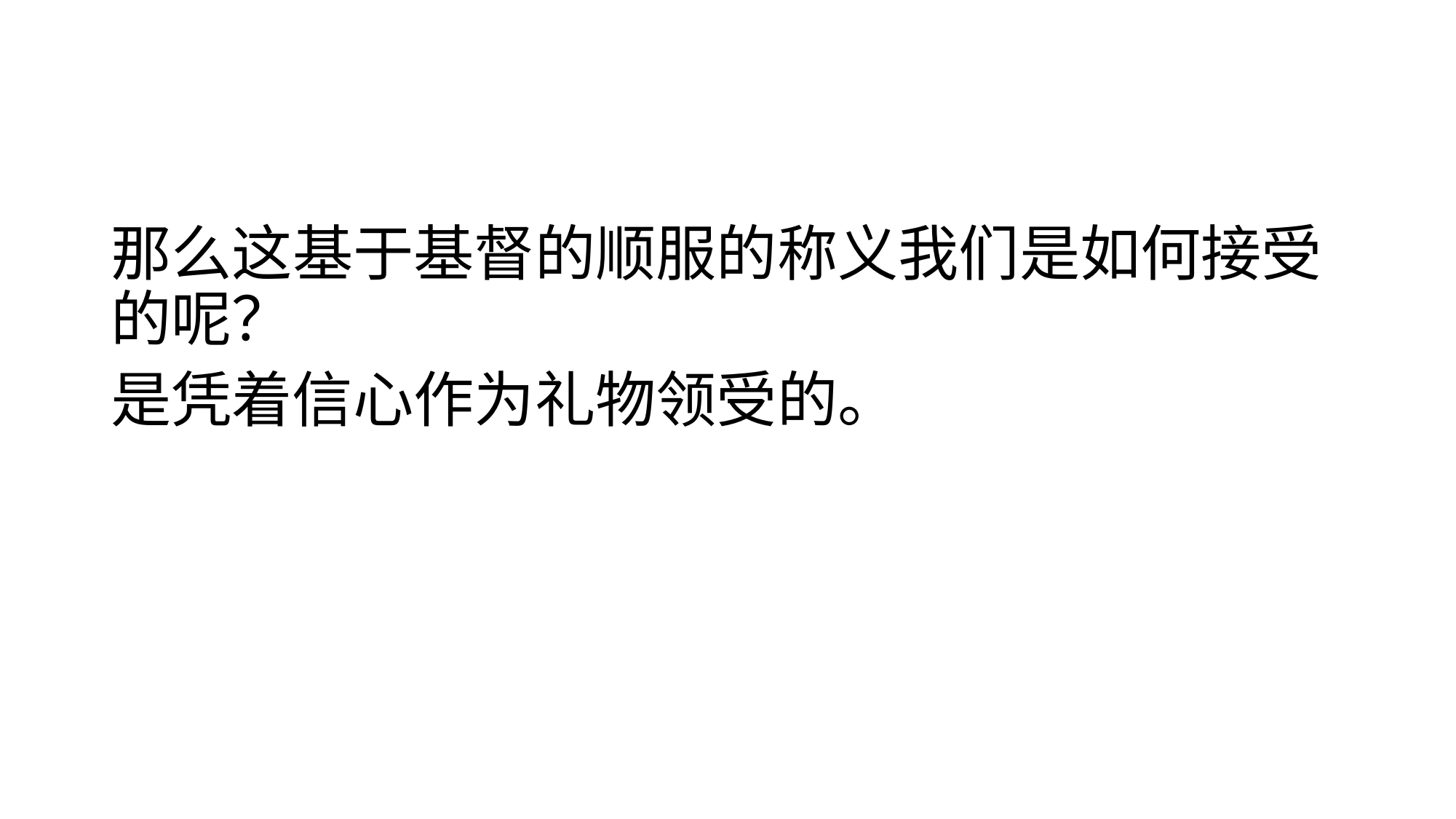

#
那么这基于基督的顺服的称义我们是如何接受的呢？
是凭着信心作为礼物领受的。